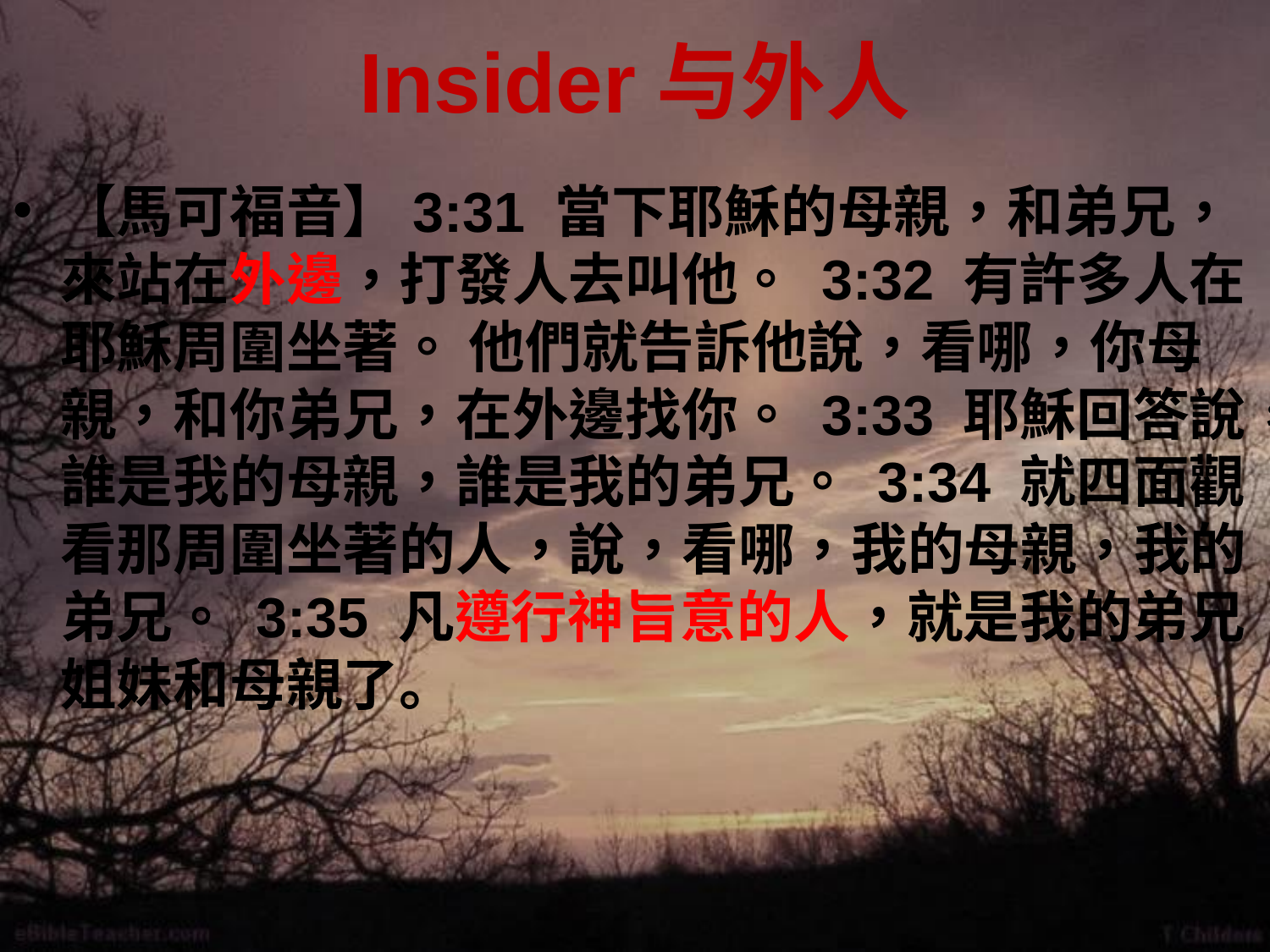

# Insider与外人
【馬可福音】3:31 當下耶穌的母親，和弟兄，來站在外邊，打發人去叫他。 3:32 有許多人在耶穌周圍坐著。 他們就告訴他說，看哪，你母親，和你弟兄，在外邊找你。 3:33 耶穌回答說，誰是我的母親，誰是我的弟兄。 3:34 就四面觀看那周圍坐著的人，說，看哪，我的母親，我的弟兄。 3:35 凡遵行神旨意的人，就是我的弟兄姐妹和母親了。